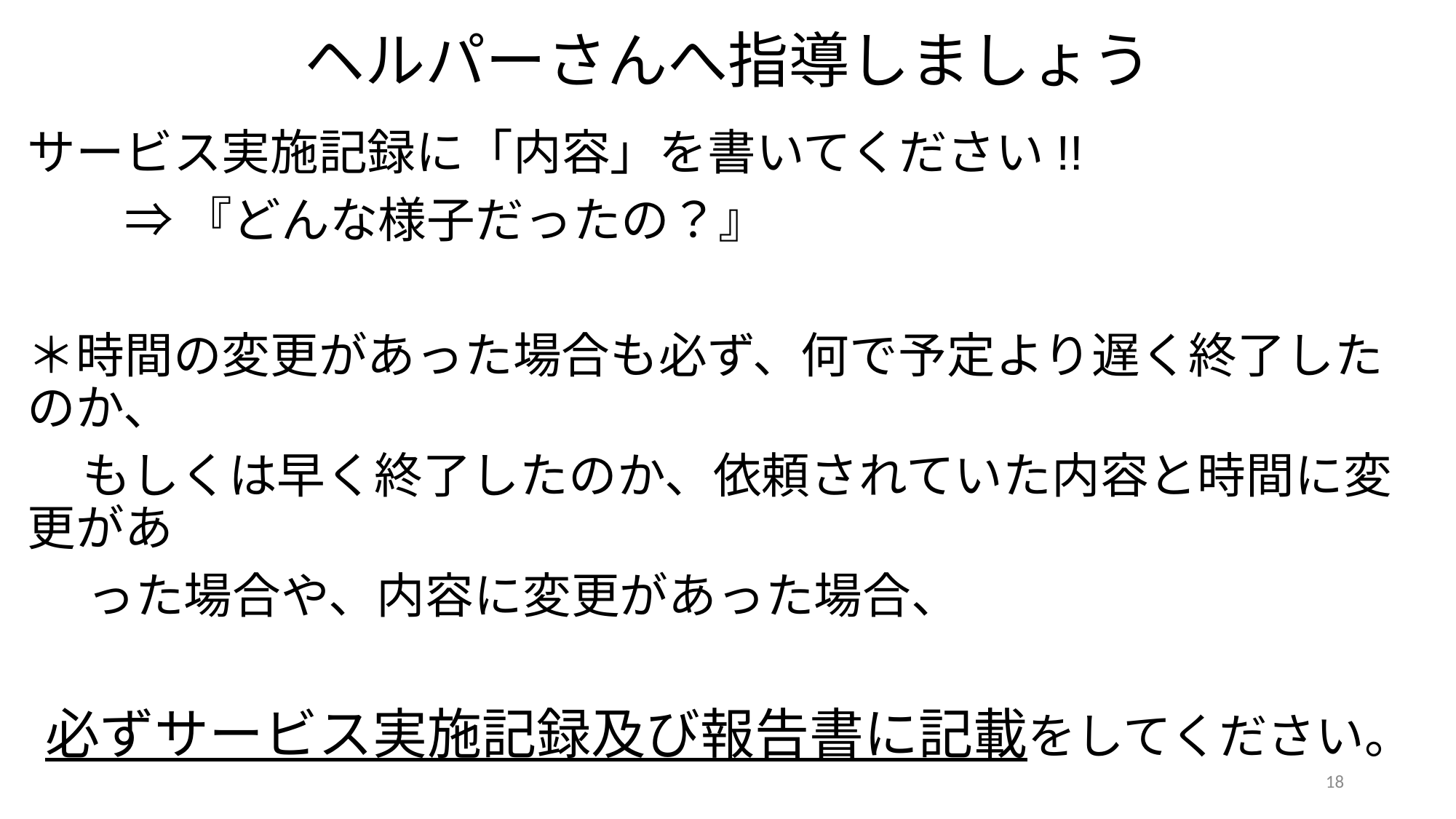

# ヘルパーさんへ指導しましょう
サービス実施記録に「内容」を書いてください!!
　　⇒ 『どんな様子だったの？』

＊時間の変更があった場合も必ず、何で予定より遅く終了したのか、
    もしくは早く終了したのか、依頼されていた内容と時間に変更があ
　 った場合や、内容に変更があった場合、

必ずサービス実施記録及び報告書に記載をしてください。

18